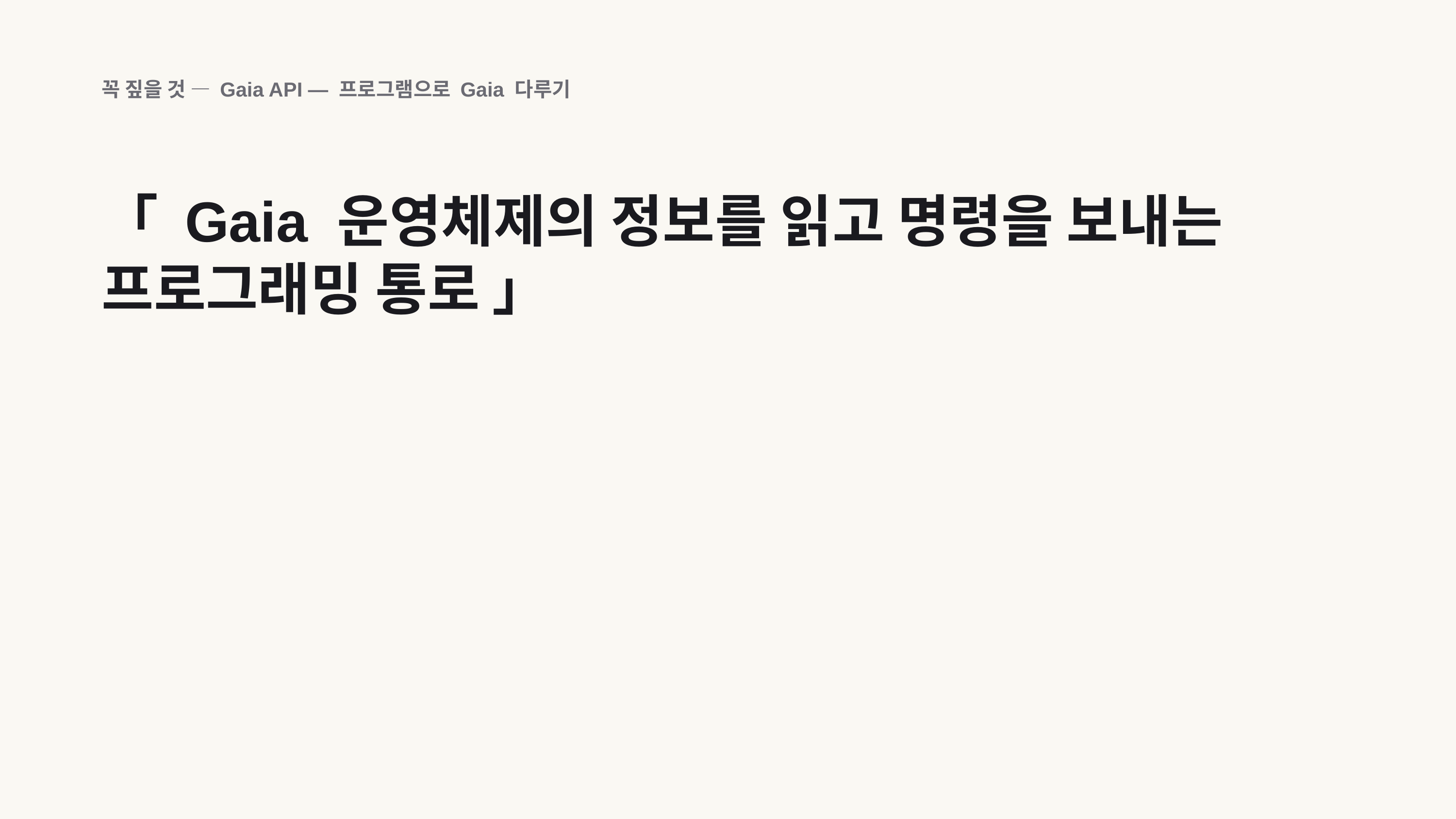

꼭 짚을 것 — Gaia API — 프로그램으로 Gaia 다루기
「 Gaia 운영체제의 정보를 읽고 명령을 보내는 프로그래밍 통로 」